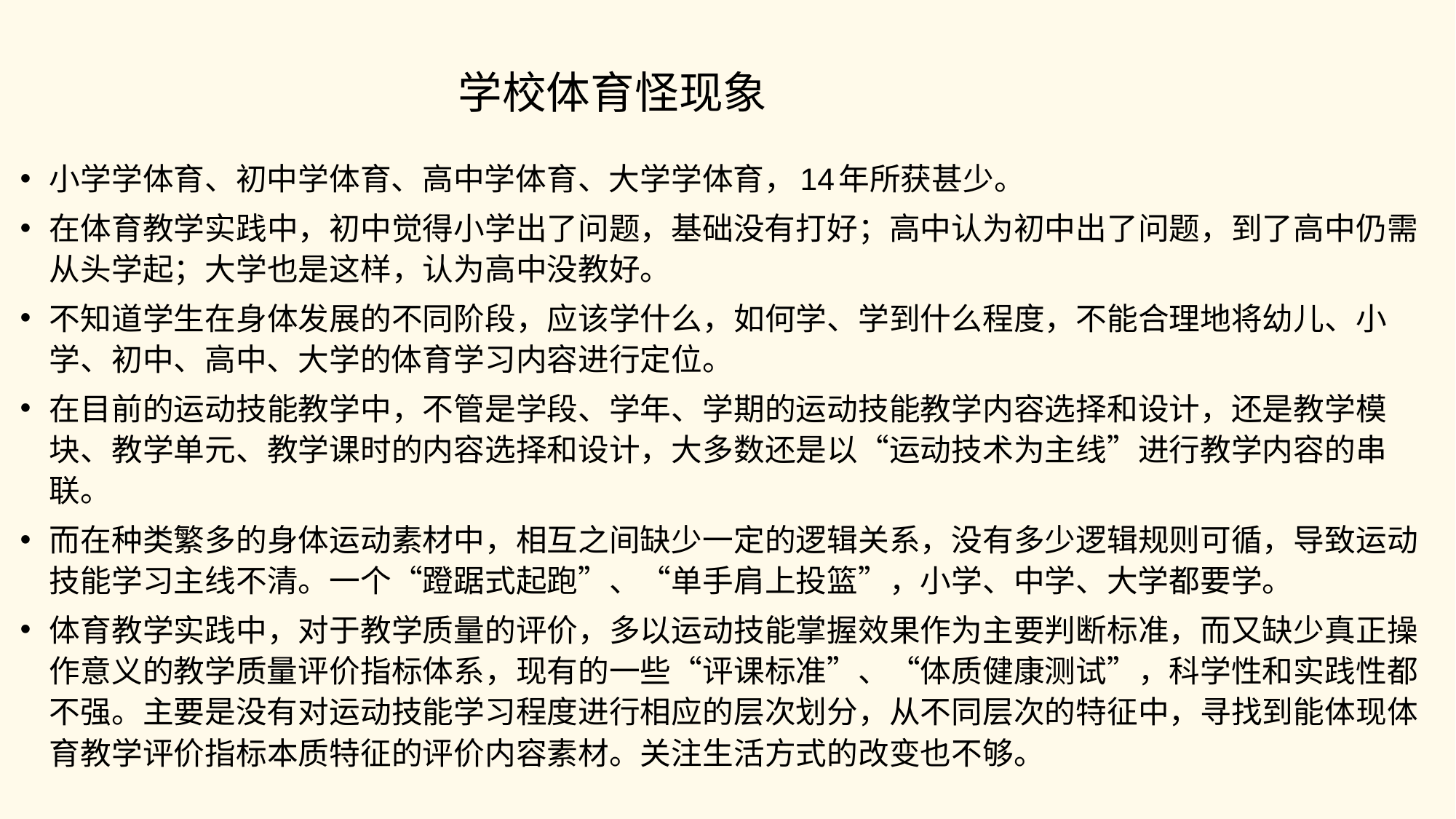

#
                                            学校体育怪现象

小学学体育、初中学体育、高中学体育、大学学体育，14年所获甚少。
在体育教学实践中，初中觉得小学出了问题，基础没有打好；高中认为初中出了问题，到了高中仍需从头学起；大学也是这样，认为高中没教好。
不知道学生在身体发展的不同阶段，应该学什么，如何学、学到什么程度，不能合理地将幼儿、小学、初中、高中、大学的体育学习内容进行定位。
在目前的运动技能教学中，不管是学段、学年、学期的运动技能教学内容选择和设计，还是教学模块、教学单元、教学课时的内容选择和设计，大多数还是以“运动技术为主线”进行教学内容的串联。
而在种类繁多的身体运动素材中，相互之间缺少一定的逻辑关系，没有多少逻辑规则可循，导致运动技能学习主线不清。一个“蹬踞式起跑”、“单手肩上投篮”，小学、中学、大学都要学。
体育教学实践中，对于教学质量的评价，多以运动技能掌握效果作为主要判断标准，而又缺少真正操作意义的教学质量评价指标体系，现有的一些“评课标准”、“体质健康测试”，科学性和实践性都不强。主要是没有对运动技能学习程度进行相应的层次划分，从不同层次的特征中，寻找到能体现体育教学评价指标本质特征的评价内容素材。关注生活方式的改变也不够。